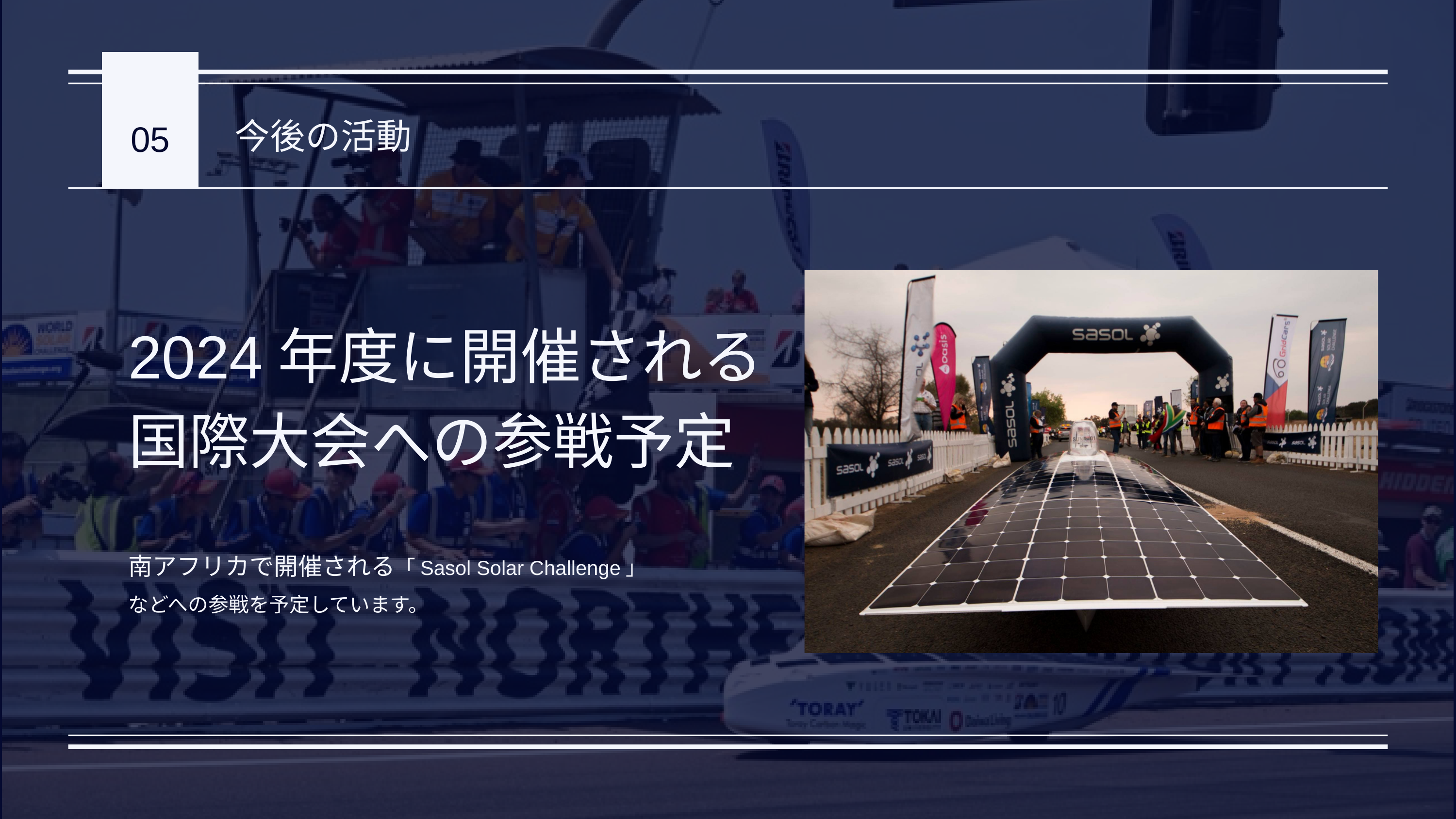

05
今後の活動

2024年度に開催される国際大会への参戦予定
南アフリカで開催される「Sasol Solar Challenge」などへの参戦を予定しています。